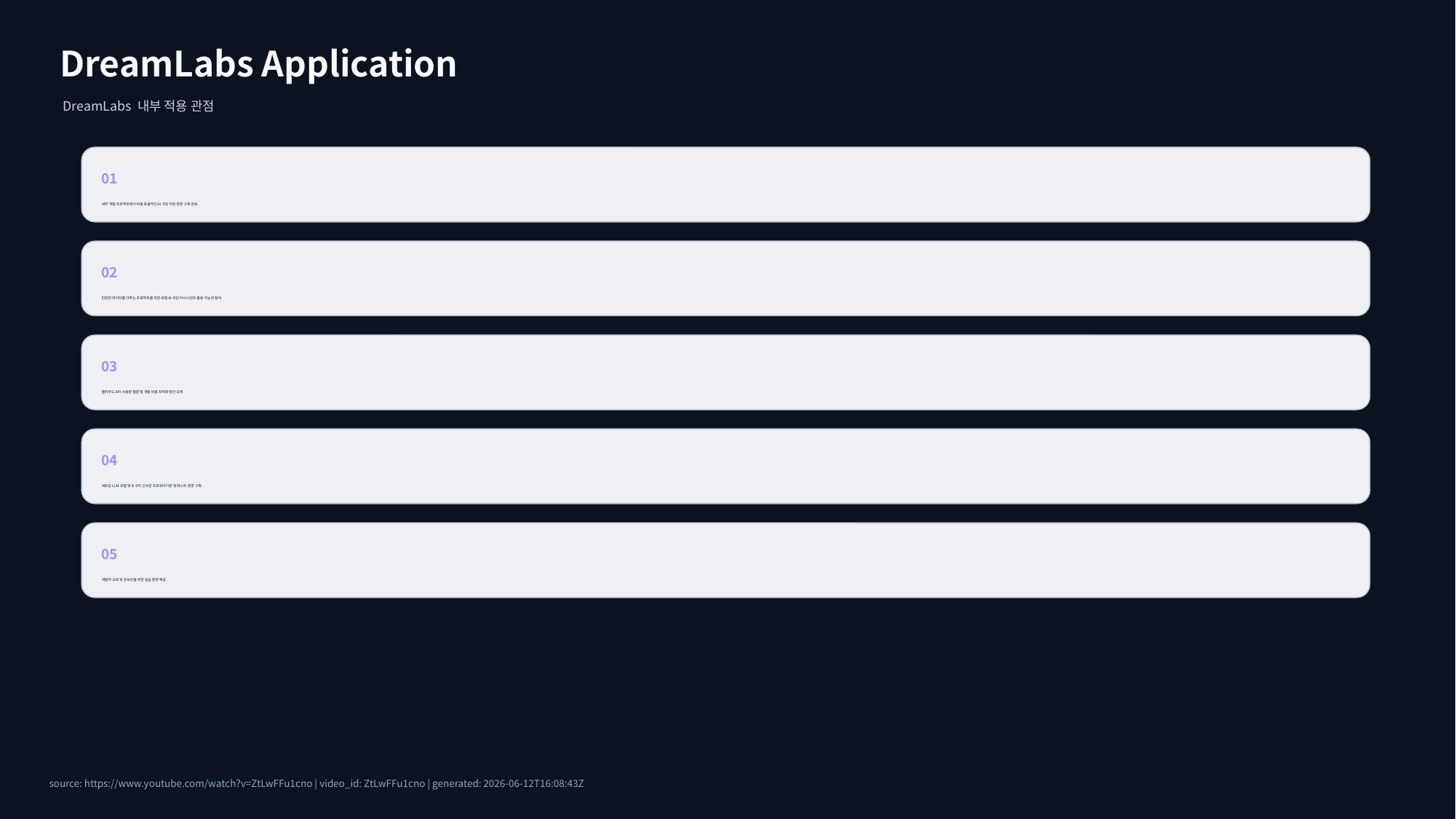

DreamLabs Application
DreamLabs 내부 적용 관점

01
내부 개발 프로젝트에서 비용 효율적인 AI 코딩 지원 환경 구축 검토.

02
민감한 데이터를 다루는 프로젝트를 위한 로컬 AI 코딩 어시스턴트 활용 가능성 탐색.

03
클라우드 API 사용량 절감 및 개발 비용 최적화 방안 모색.

04
새로운 LLM 모델 및 도구의 신속한 프로토타이핑 및 테스트 환경 구축.

05
개발자 교육 및 온보딩을 위한 실습 환경 제공.
source: https://www.youtube.com/watch?v=ZtLwFFu1cno | video_id: ZtLwFFu1cno | generated: 2026-06-12T16:08:43Z